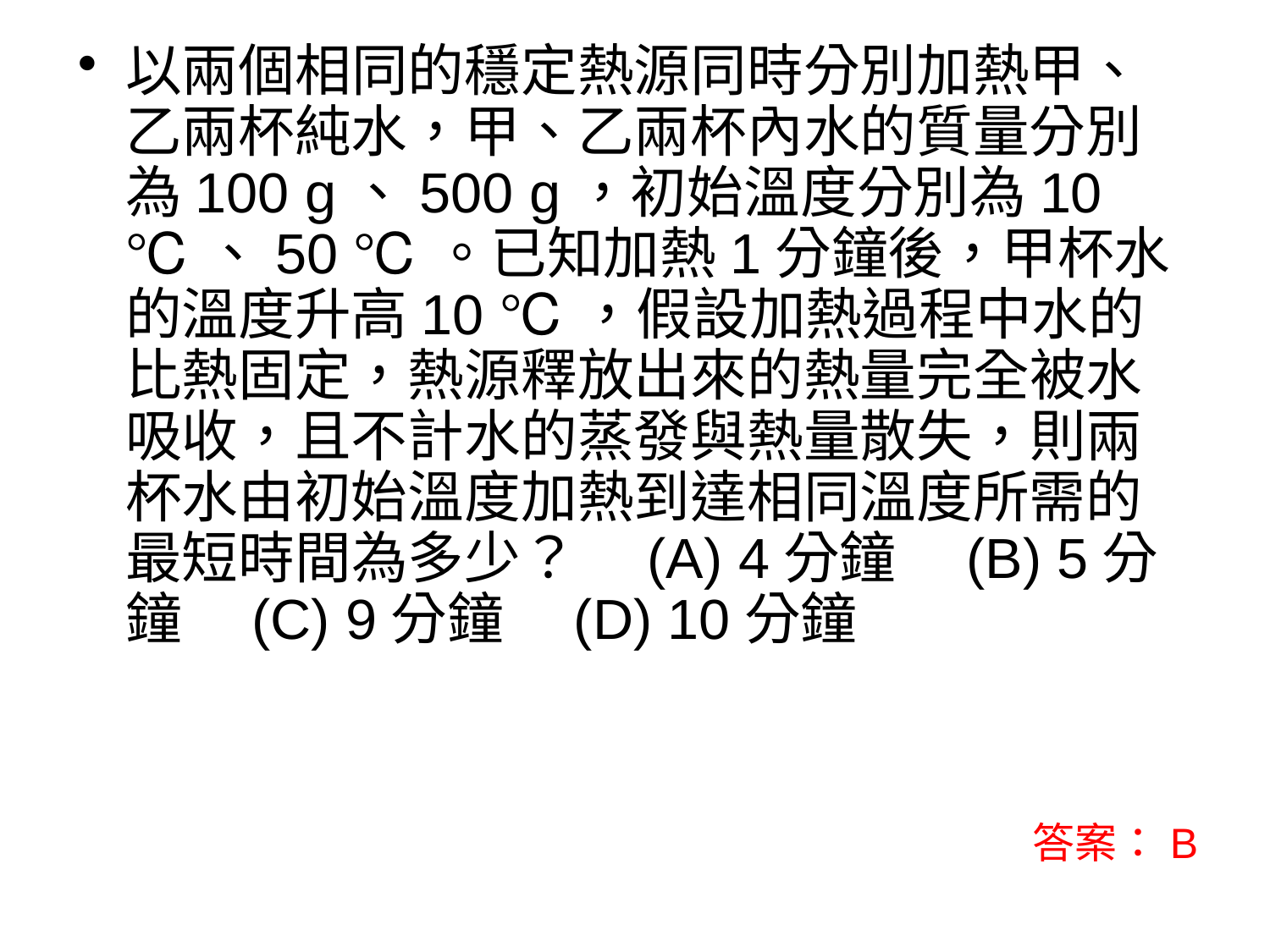

以兩個相同的穩定熱源同時分別加熱甲、乙兩杯純水，甲、乙兩杯內水的質量分別為100 g、500 g，初始溫度分別為10 ℃、50 ℃。已知加熱1分鐘後，甲杯水的溫度升高10 ℃，假設加熱過程中水的比熱固定，熱源釋放出來的熱量完全被水吸收，且不計水的蒸發與熱量散失，則兩杯水由初始溫度加熱到達相同溫度所需的最短時間為多少？ (A) 4分鐘　(B) 5分鐘　(C) 9分鐘　(D) 10分鐘
答案：B